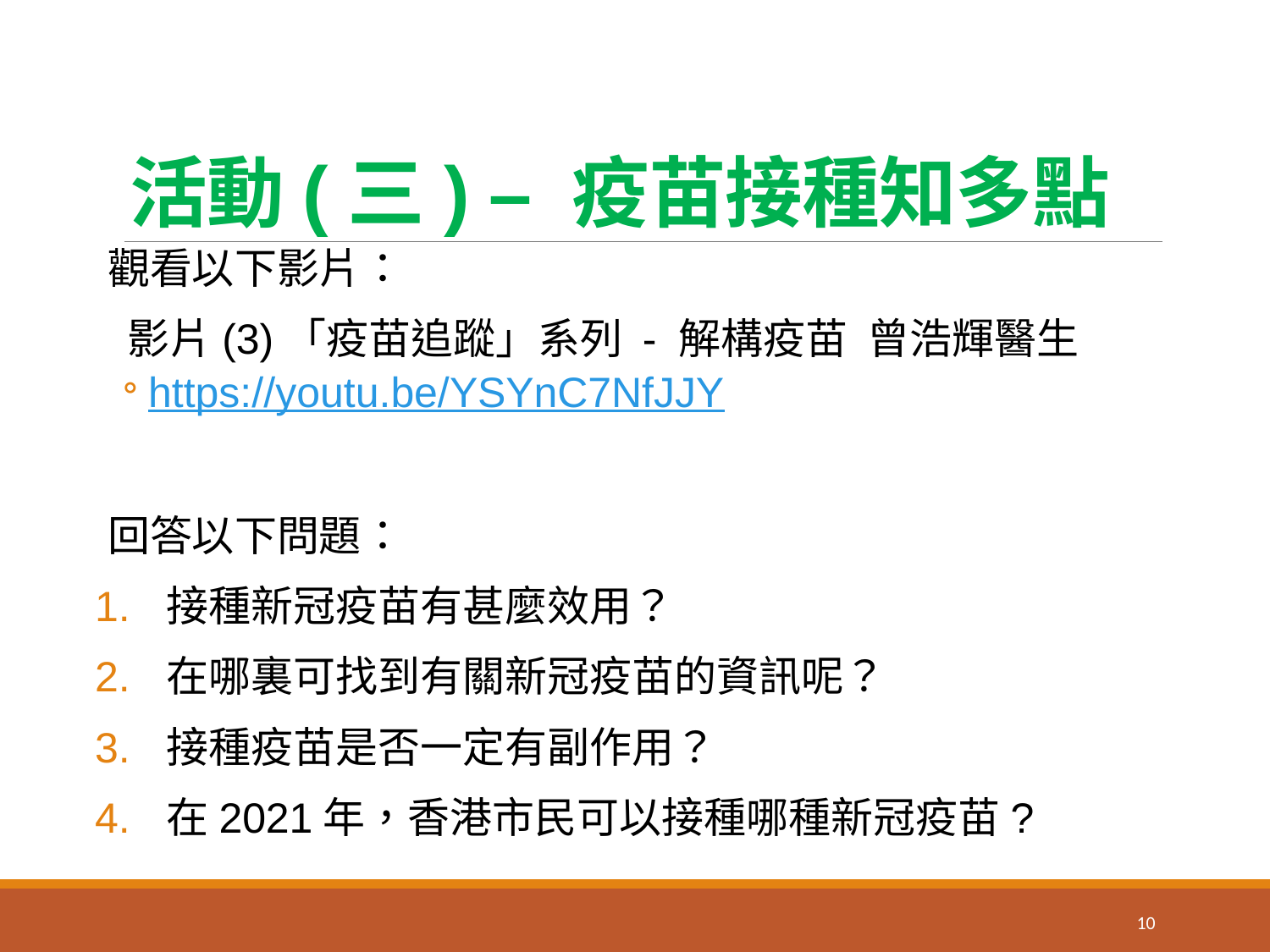

# 活動(三) – 疫苗接種知多點
觀看以下影片：
 影片(3)「疫苗追蹤」系列 - 解構疫苗  曾浩輝醫生
https://youtu.be/YSYnC7NfJJY

回答以下問題：
接種新冠疫苗有甚麼效用？
在哪裏可找到有關新冠疫苗的資訊呢？
接種疫苗是否一定有副作用？
在2021年，香港市民可以接種哪種新冠疫苗?
10